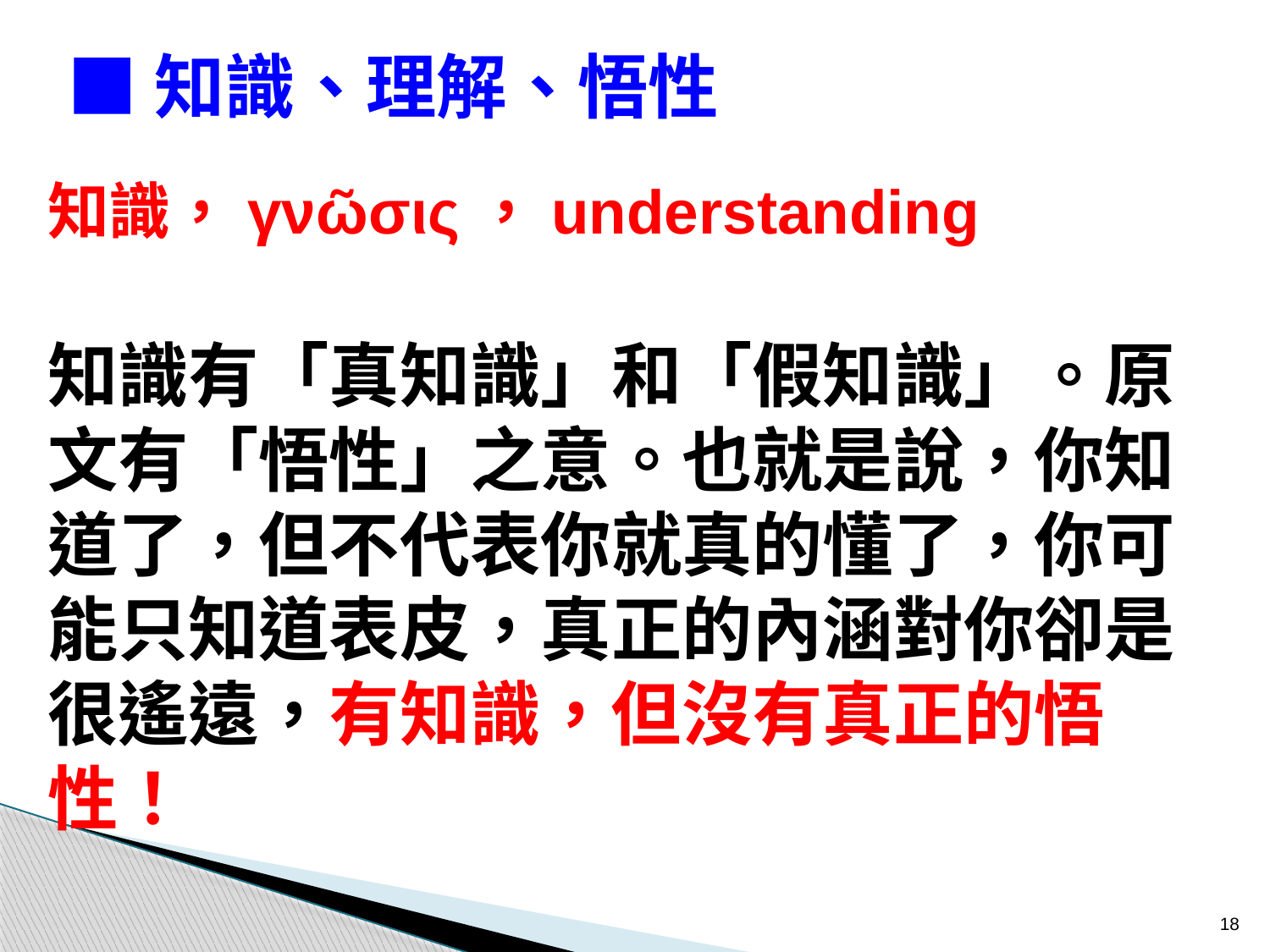

■知識、理解、悟性
知識，γνῶσις，understanding

知識有「真知識」和「假知識」。原文有「悟性」之意。也就是說，你知道了，但不代表你就真的懂了，你可能只知道表皮，真正的內涵對你卻是很遙遠，有知識，但沒有真正的悟性！
18